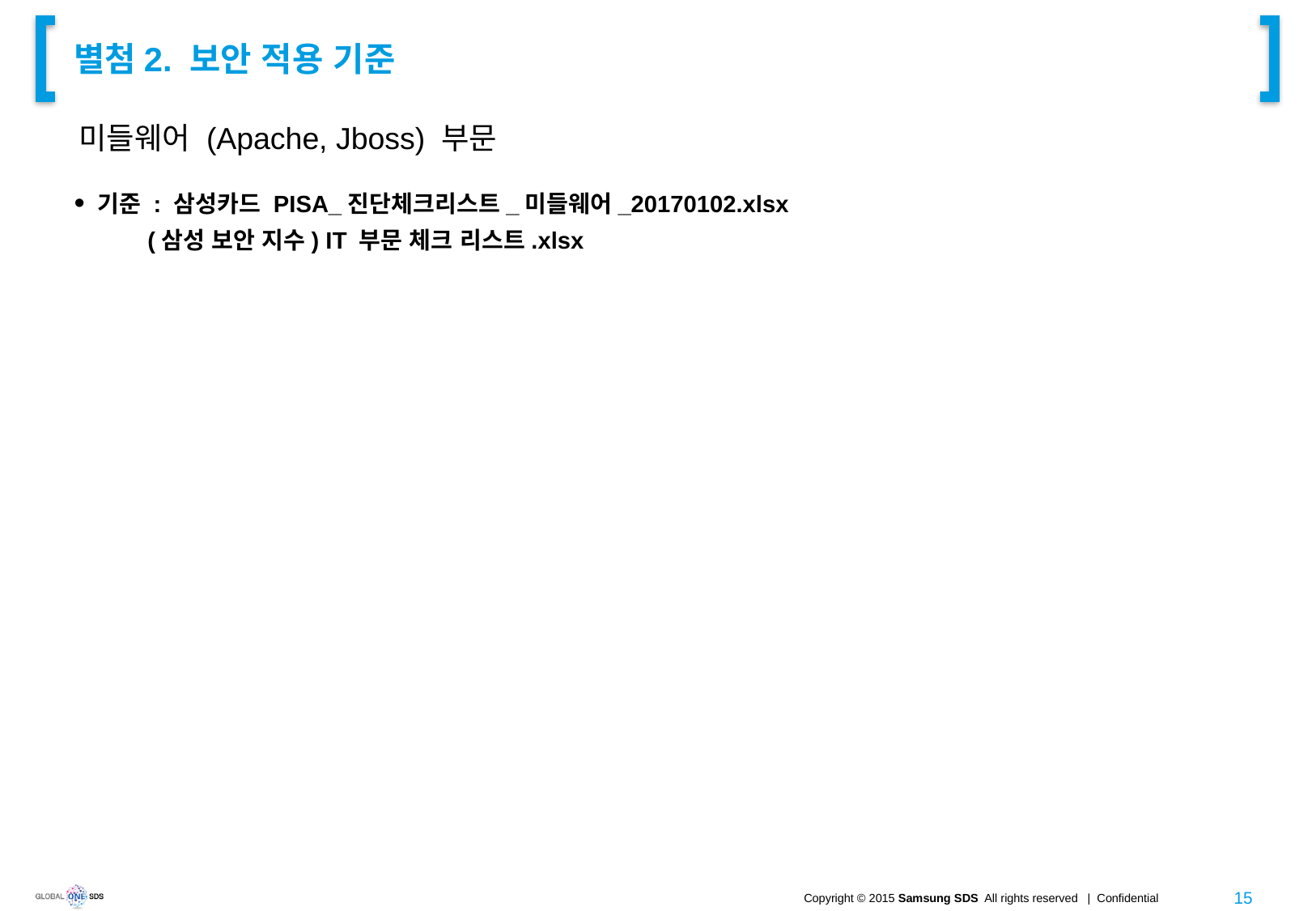

# 별첨2. 보안 적용 기준
미들웨어 (Apache, Jboss) 부문
기준 : 삼성카드 PISA_진단체크리스트_미들웨어_20170102.xlsx
           (삼성 보안 지수) IT 부문 체크 리스트.xlsx